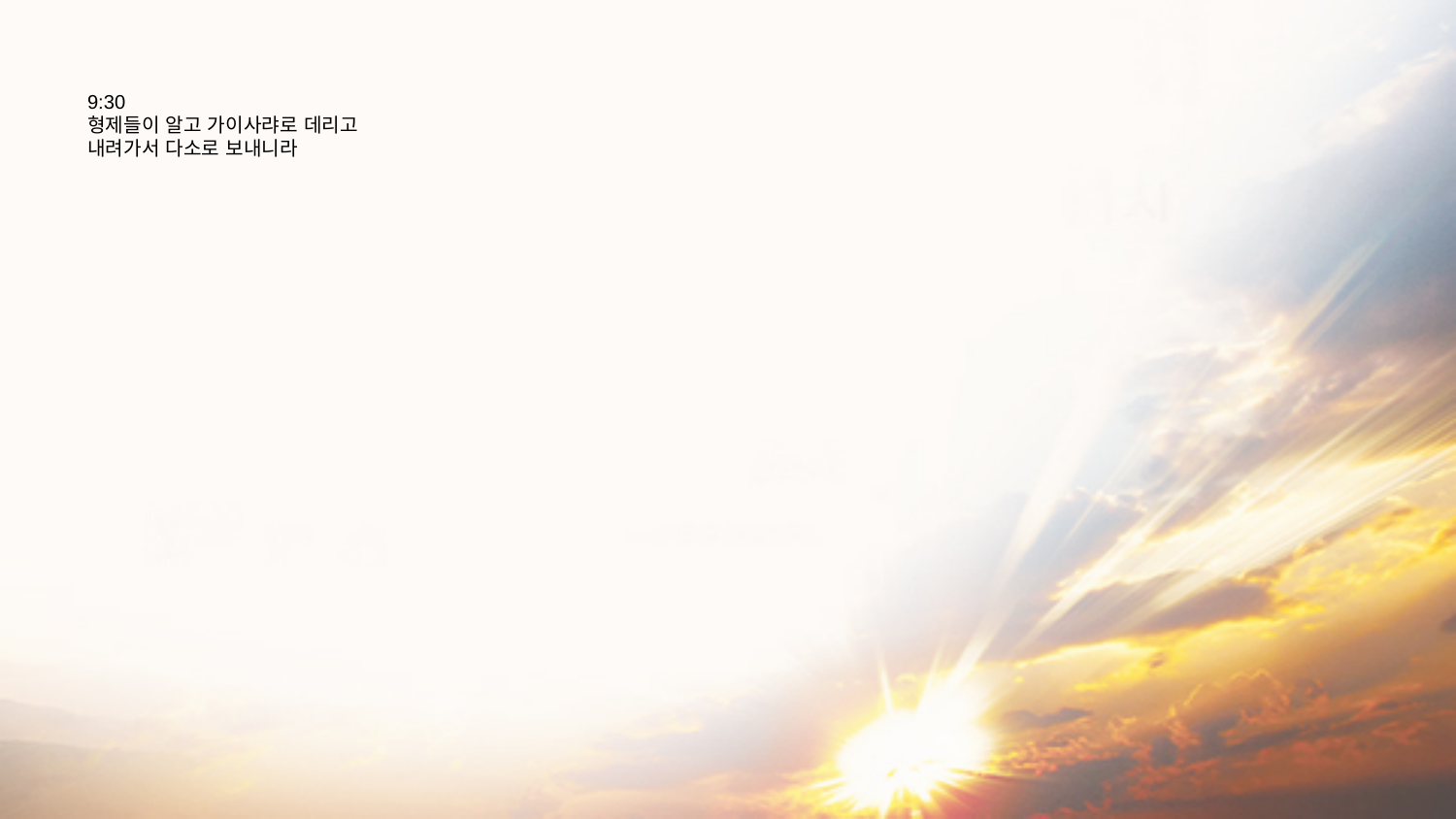

# 9:30 형제들이 알고 가이사랴로 데리고 내려가서 다소로 보내니라